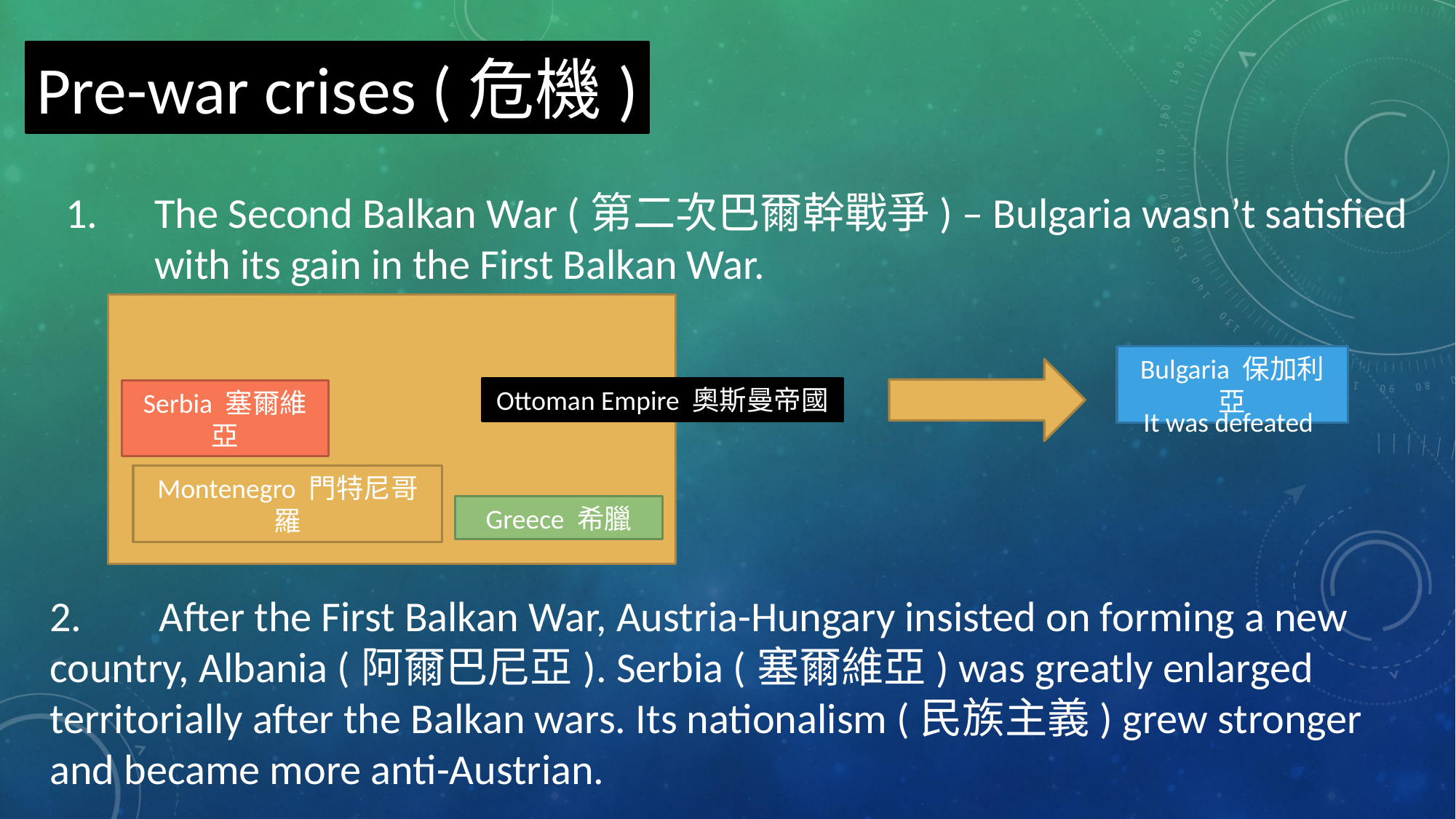

Pre-war crises (危機)
The Second Balkan War (第二次巴爾幹戰爭) – Bulgaria wasn’t satisfied with its gain in the First Balkan War.

Bulgaria 保加利亞

Ottoman Empire 奧斯曼帝國
Serbia 塞爾維亞
It was defeated
Montenegro 門特尼哥羅
Greece 希臘
2.	After the First Balkan War, Austria-Hungary insisted on forming a new country, Albania (阿爾巴尼亞). Serbia (塞爾維亞) was greatly enlarged territorially after the Balkan wars. Its nationalism (民族主義) grew stronger and became more anti-Austrian.